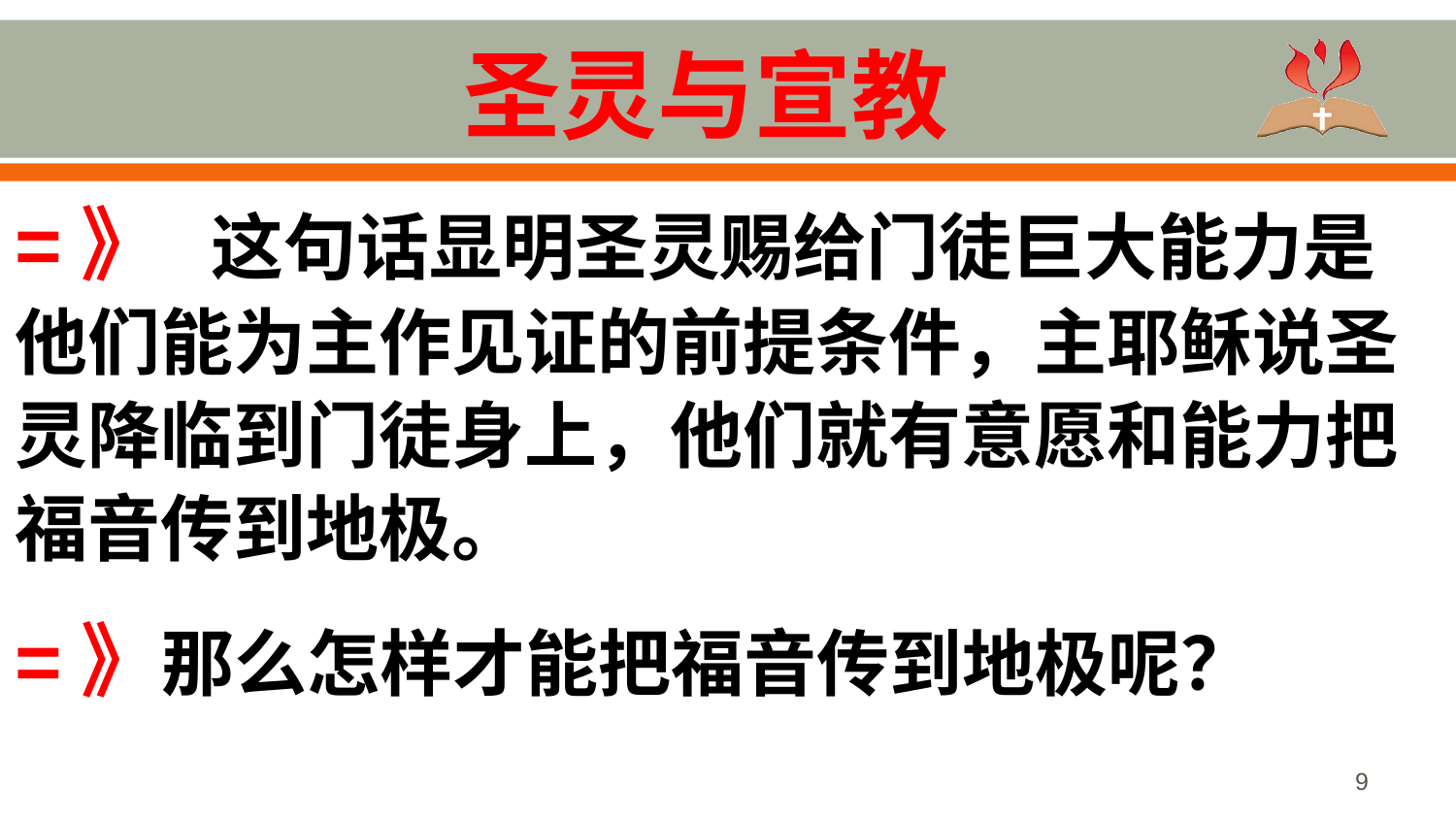

# 圣灵与宣教
=》   这句话显明圣灵赐给门徒巨大能力是他们能为主作见证的前提条件，主耶稣说圣灵降临到门徒身上，他们就有意愿和能力把福音传到地极。
=》那么怎样才能把福音传到地极呢？

9